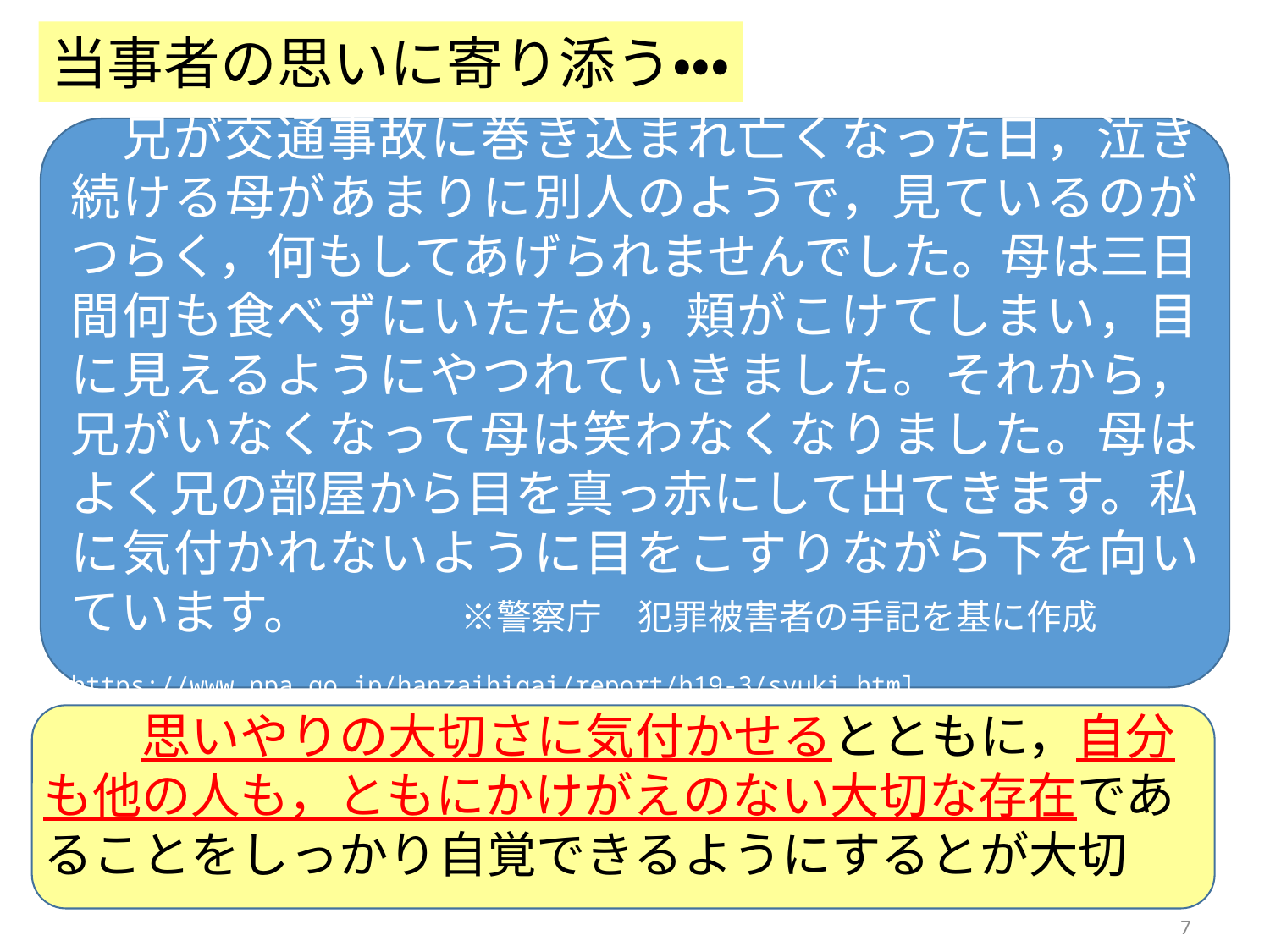

当事者の思いに寄り添う・・・
　兄が交通事故に巻き込まれ亡くなった日，泣き続ける母があまりに別人のようで，見ているのがつらく，何もしてあげられませんでした。母は三日間何も食べずにいたため，頬がこけてしまい，目に見えるようにやつれていきました。それから，兄がいなくなって母は笑わなくなりました。母はよく兄の部屋から目を真っ赤にして出てきます。私に気付かれないように目をこすりながら下を向いています。　　　※警察庁　犯罪被害者の手記を基に作成
　　　　　　　　　　　　　　　　https://www.npa.go.jp/hanzaihigai/report/h19-3/syuki.html
　　思いやりの大切さに気付かせるとともに，自分も他の人も，ともにかけがえのない大切な存在であることをしっかり自覚できるようにするとが大切

7